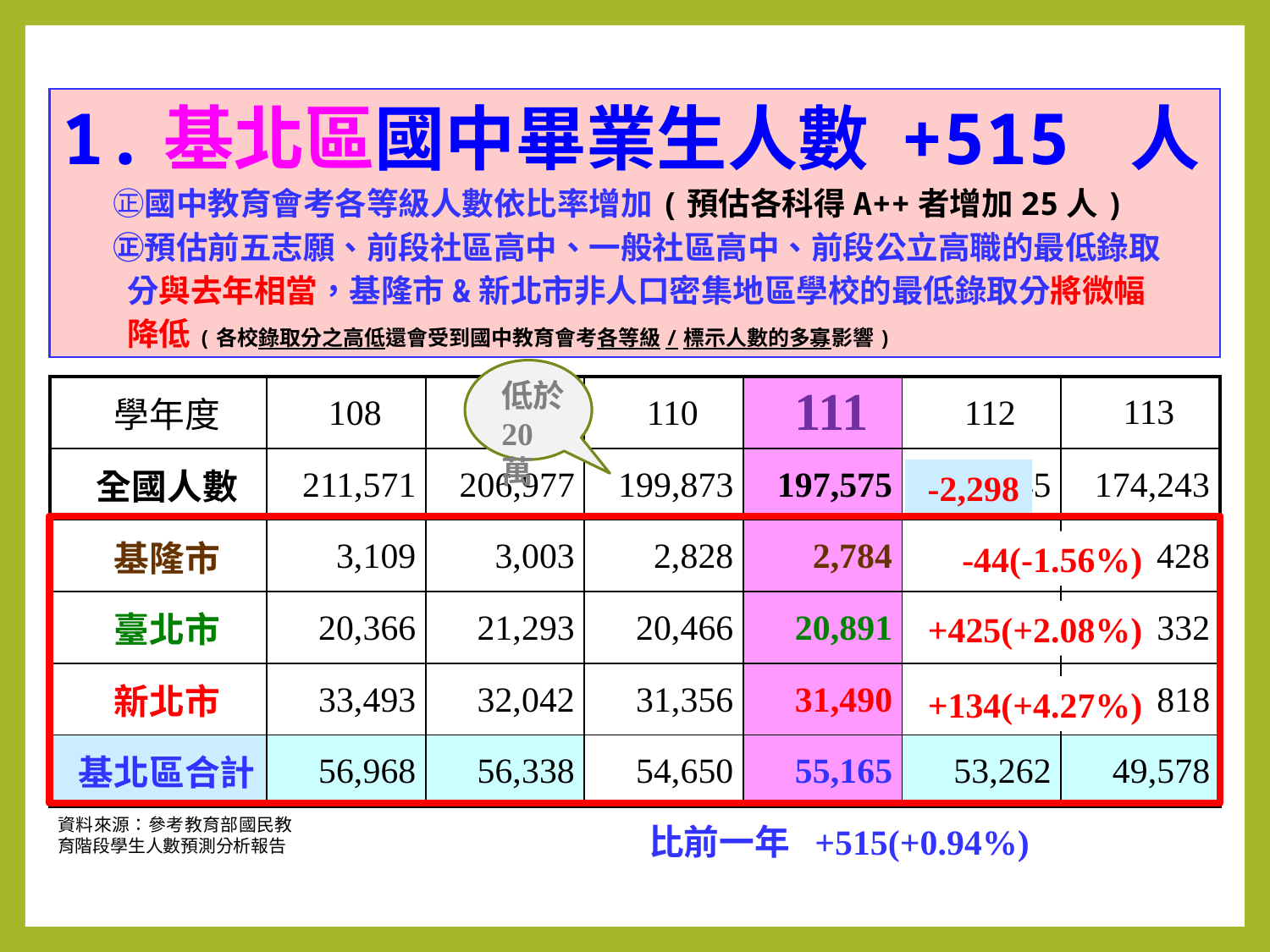

1.基北區國中畢業生人數 +515 人
      ㊣國中教育會考各等級人數依比率增加(預估各科得A++者增加25人)
      ㊣預估前五志願、前段社區高中、一般社區高中、前段公立高職的最低錄取
        分與去年相當，基隆市&新北市非人口密集地區學校的最低錄取分將微幅
        降低(各校錄取分之高低還會受到國中教育會考各等級/標示人數的多寡影響)

低於
20萬
| 學年度 | 108 | 109 | 110 | 111 | 112 | 113 |
| --- | --- | --- | --- | --- | --- | --- |
| 全國人數 | 211,571 | 206,977 | 199,873 | 197,575 | 191,045 | 174,243 |
| 基隆市 | 3,109 | 3,003 | 2,828 | 2,784 | 2,690 | 2,428 |
| 臺北市 | 20,366 | 21,293 | 20,466 | 20,891 | 20,150 | 19,332 |
| 新北市 | 33,493 | 32,042 | 31,356 | 31,490 | 30,422 | 27,818 |
| 基北區合計 | 56,968 | 56,338 | 54,650 | 55,165 | 53,262 | 49,578 |
-2,298

-44(-1.56%)
+425(+2.08%)
+134(+4.27%)
資料來源：參考教育部國民教育階段學生人數預測分析報告
比前一年  +515(+0.94%)